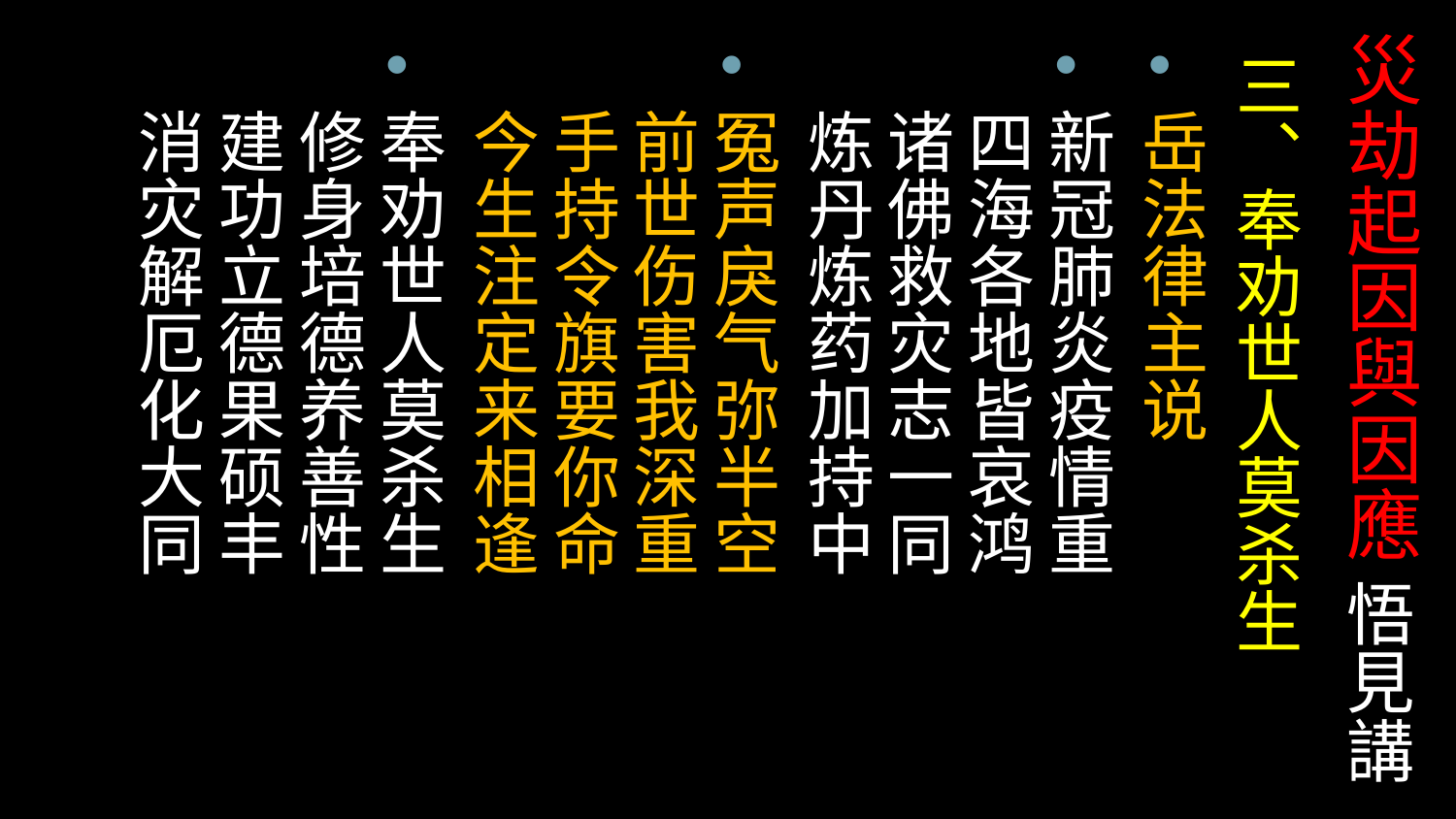

# 災劫起因與因應 悟見講
三、奉劝世人莫杀生
岳法律主说
新冠肺炎疫情重
四海各地皆哀鸿
诸佛救灾志一同
炼丹炼药加持中
冤声戾气弥半空
前世伤害我深重
手持令旗要你命
今生注定来相逢
奉劝世人莫杀生
修身培德养善性
建功立德果硕丰
消灾解厄化大同